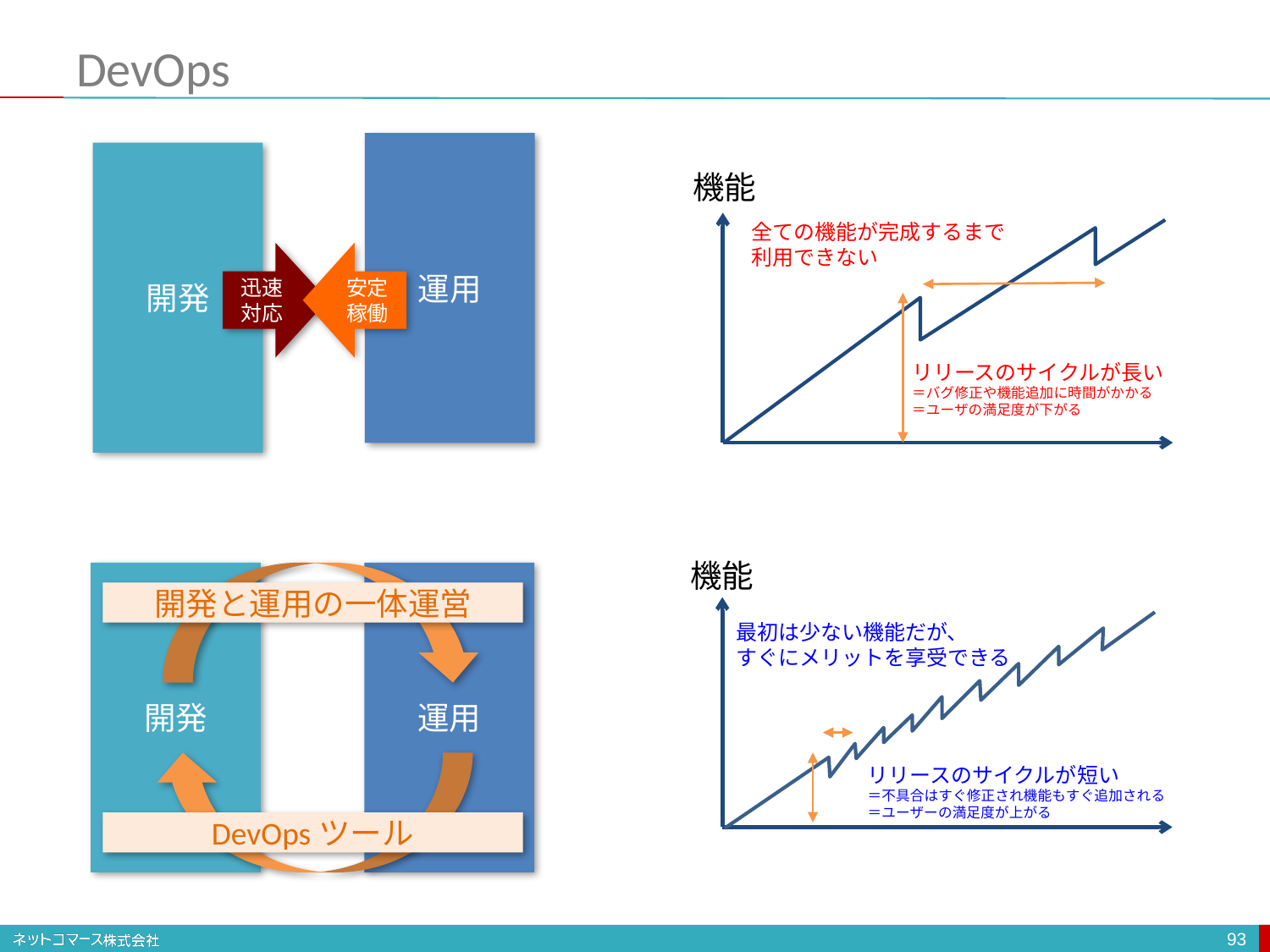

# DevOps
運用
開発
機能
全ての機能が完成するまで
利用できない

迅速対応
安定稼働
リリースのサイクルが長い
＝バグ修正や機能追加に時間がかかる
＝ユーザの満足度が下がる
機能
開発

運用
開発と運用の一体運営

最初は少ない機能だが、
すぐにメリットを享受できる

リリースのサイクルが短い
＝不具合はすぐ修正され機能もすぐ追加される
＝ユーザーの満足度が上がる
DevOpsツール
93